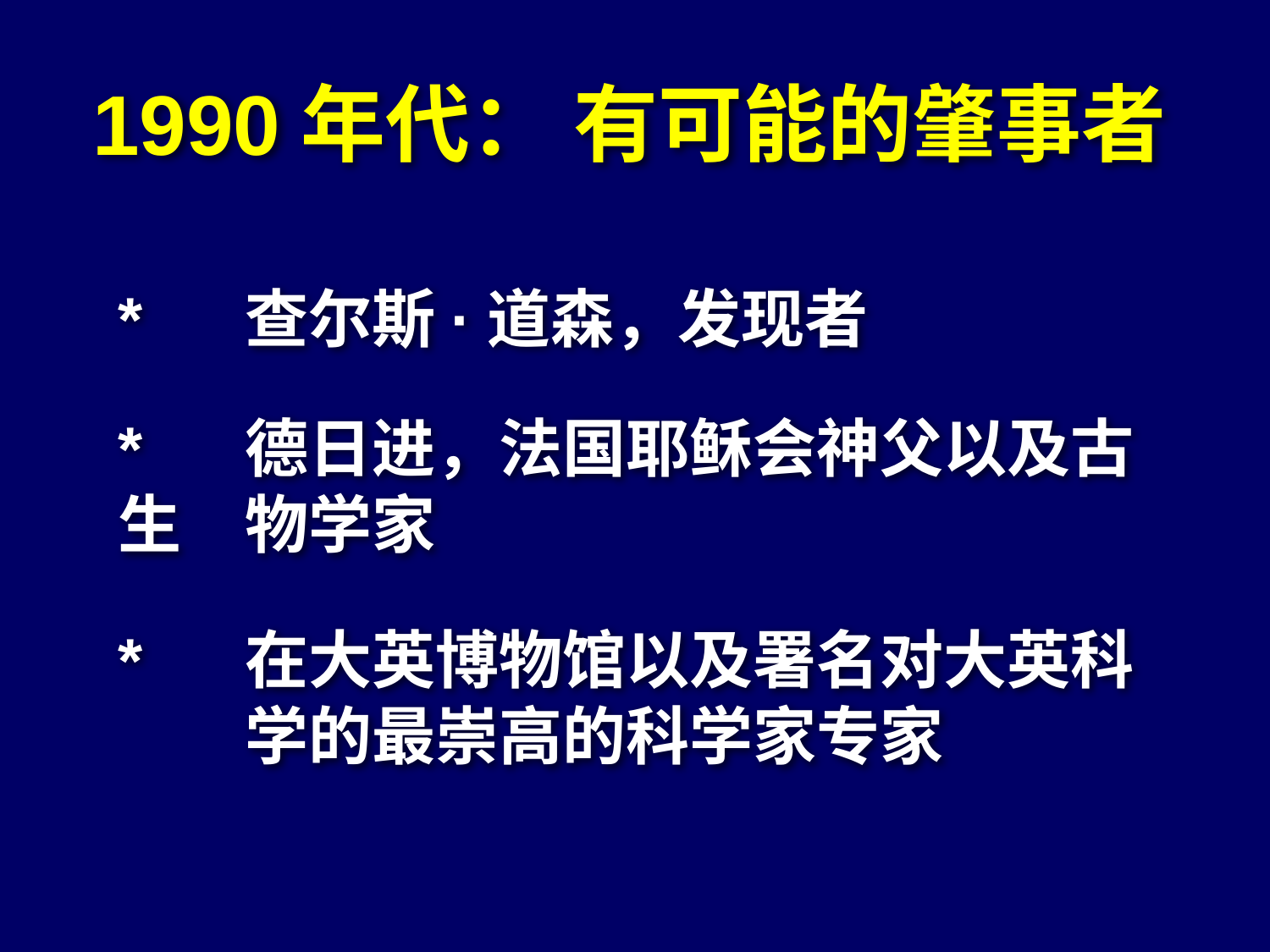

# Piltdown Man #3
1990年代： 有可能的肇事者
*  	查尔斯·道森，发现者
*  	德日进，法国耶稣会神父以及古生	物学家
*  	在大英博物馆以及署名对大英科	学的最崇高的科学家专家